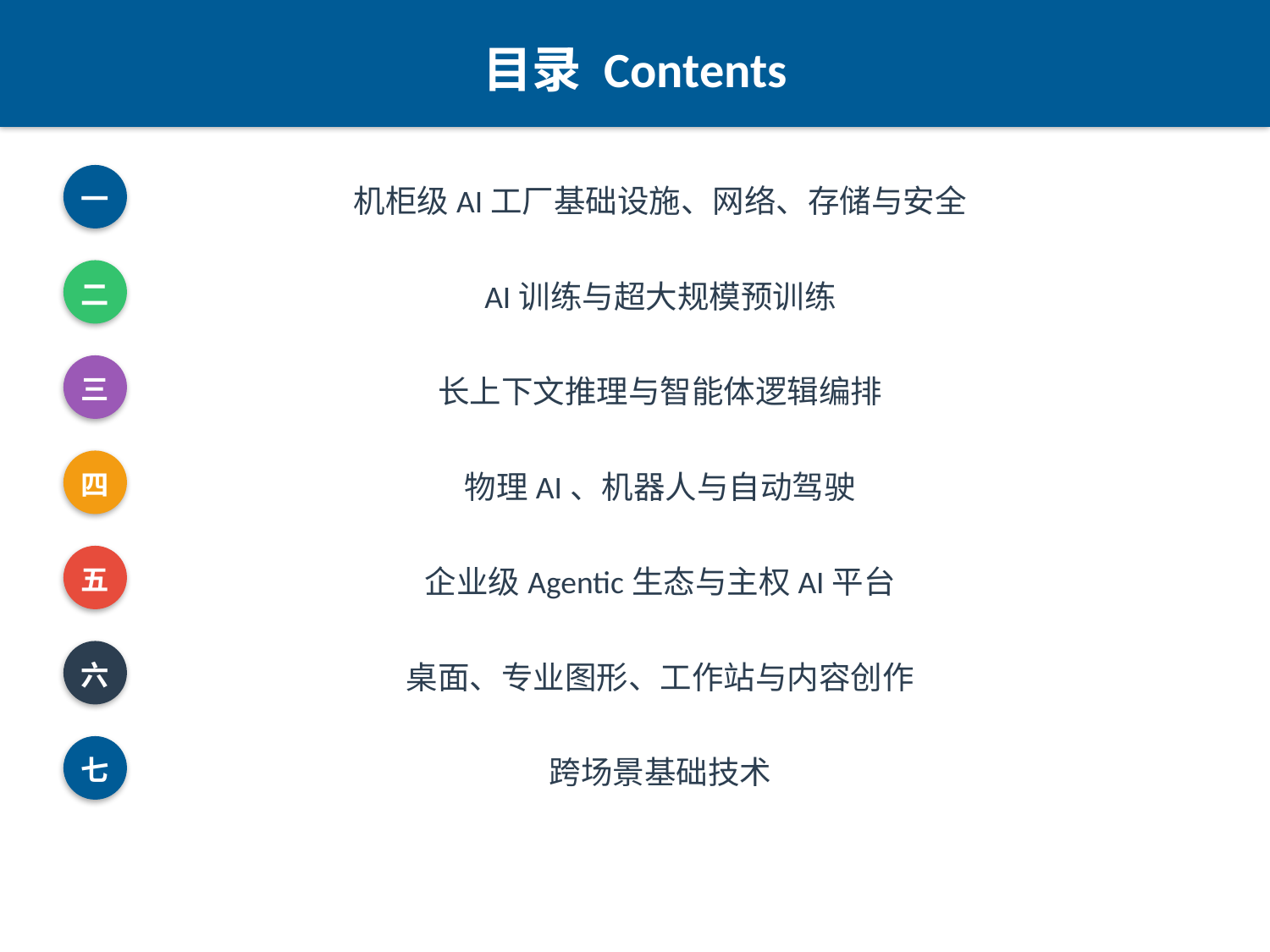

目录 Contents

一
机柜级AI工厂基础设施、网络、存储与安全

二
AI训练与超大规模预训练

三
长上下文推理与智能体逻辑编排

四
物理AI、机器人与自动驾驶

五
企业级Agentic生态与主权AI平台

六
桌面、专业图形、工作站与内容创作

七
跨场景基础技术